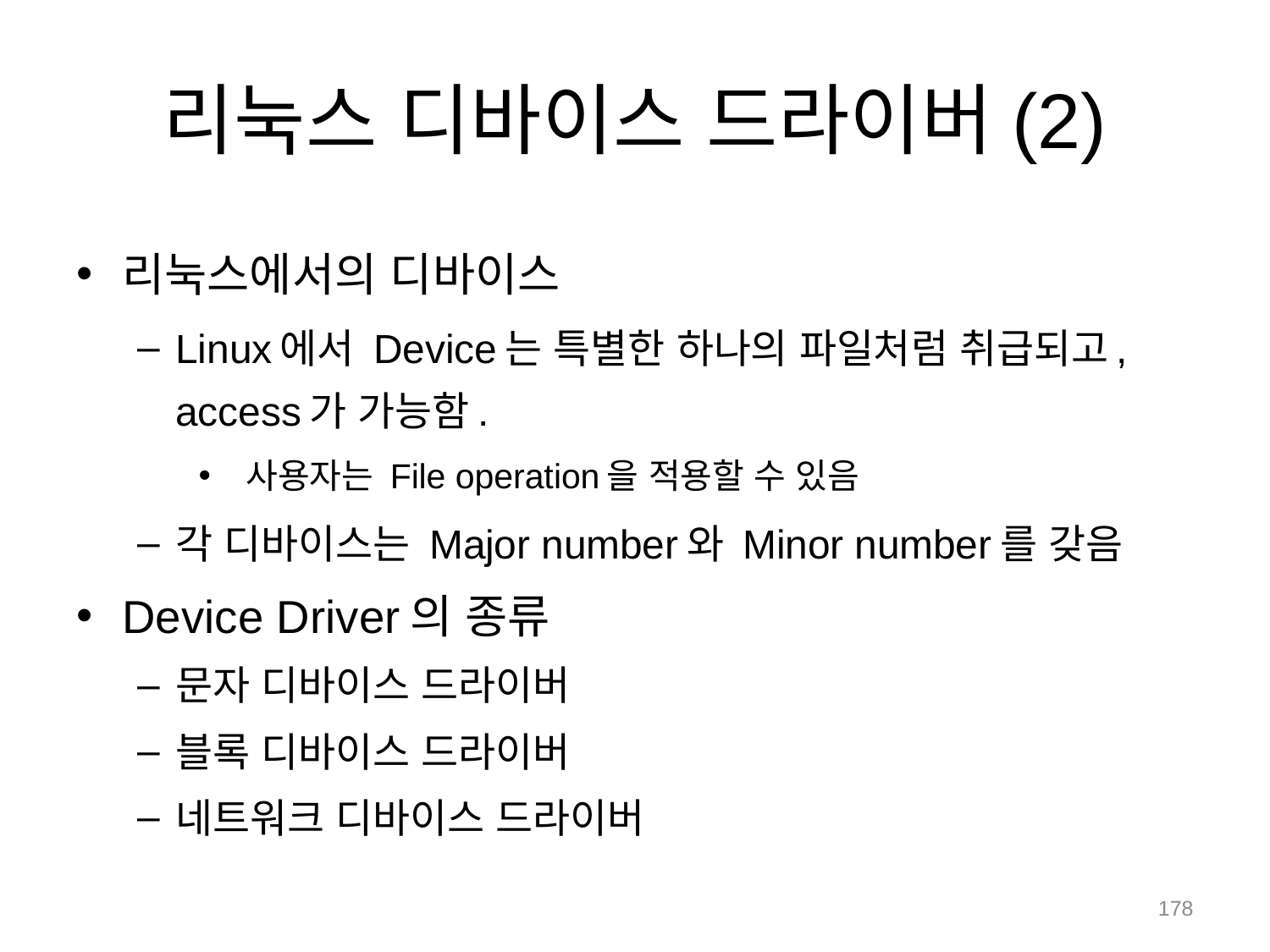

# 리눅스 디바이스 드라이버(2)
리눅스에서의 디바이스
Linux에서 Device는 특별한 하나의 파일처럼 취급되고, access가 가능함.
 사용자는 File operation을 적용할 수 있음
각 디바이스는 Major number와 Minor number를 갖음
Device Driver의 종류
문자 디바이스 드라이버
블록 디바이스 드라이버
네트워크 디바이스 드라이버

178